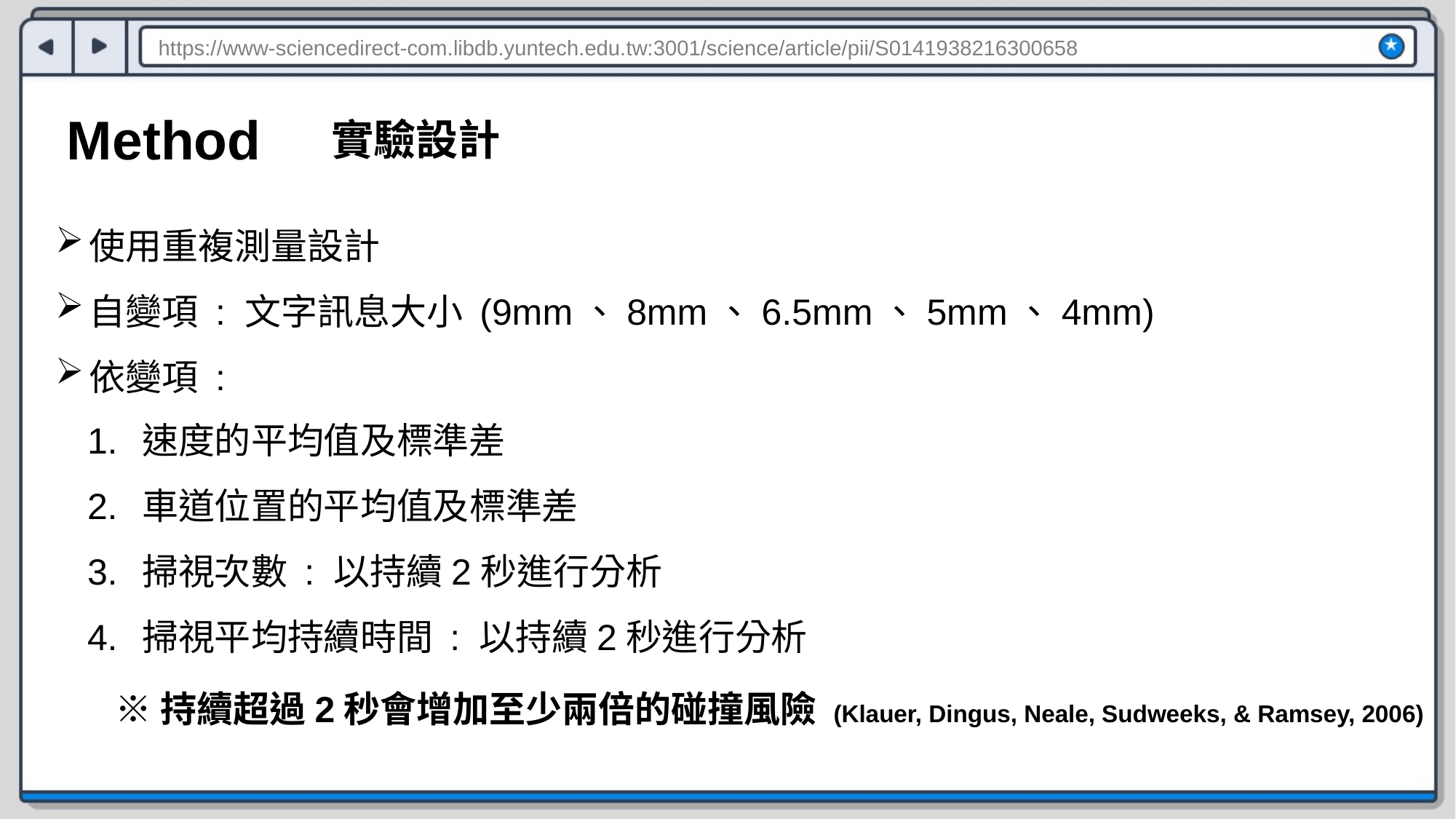

https://www-sciencedirect-com.libdb.yuntech.edu.tw:3001/science/article/pii/S0141938216300658
Method
實驗設計
使用重複測量設計
自變項 : 文字訊息大小 (9mm、8mm、6.5mm、5mm、4mm)
依變項 :
速度的平均值及標準差
車道位置的平均值及標準差
掃視次數 : 以持續2秒進行分析
掃視平均持續時間 : 以持續2秒進行分析
※持續超過2秒會增加至少兩倍的碰撞風險 (Klauer, Dingus, Neale, Sudweeks, & Ramsey, 2006)